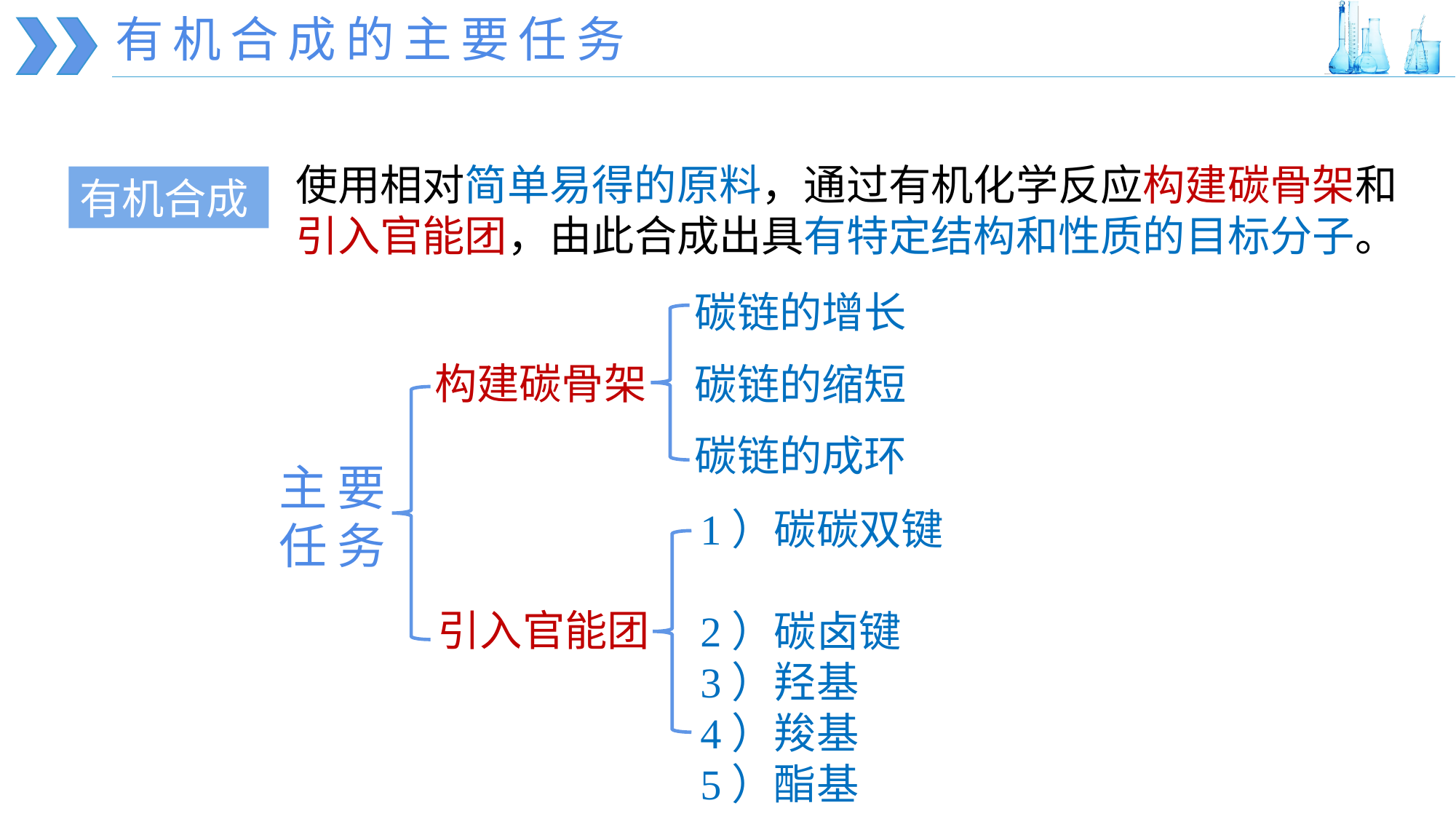

有机合成的主要任务
使用相对简单易得的原料，通过有机化学反应构建碳骨架和引入官能团，由此合成出具有特定结构和性质的目标分子。
有机合成
碳链的增长

构建碳骨架
碳链的缩短

碳链的成环
主要任务
1）碳碳双键
2）碳卤键
3）羟基
4）羧基
5）酯基

引入官能团